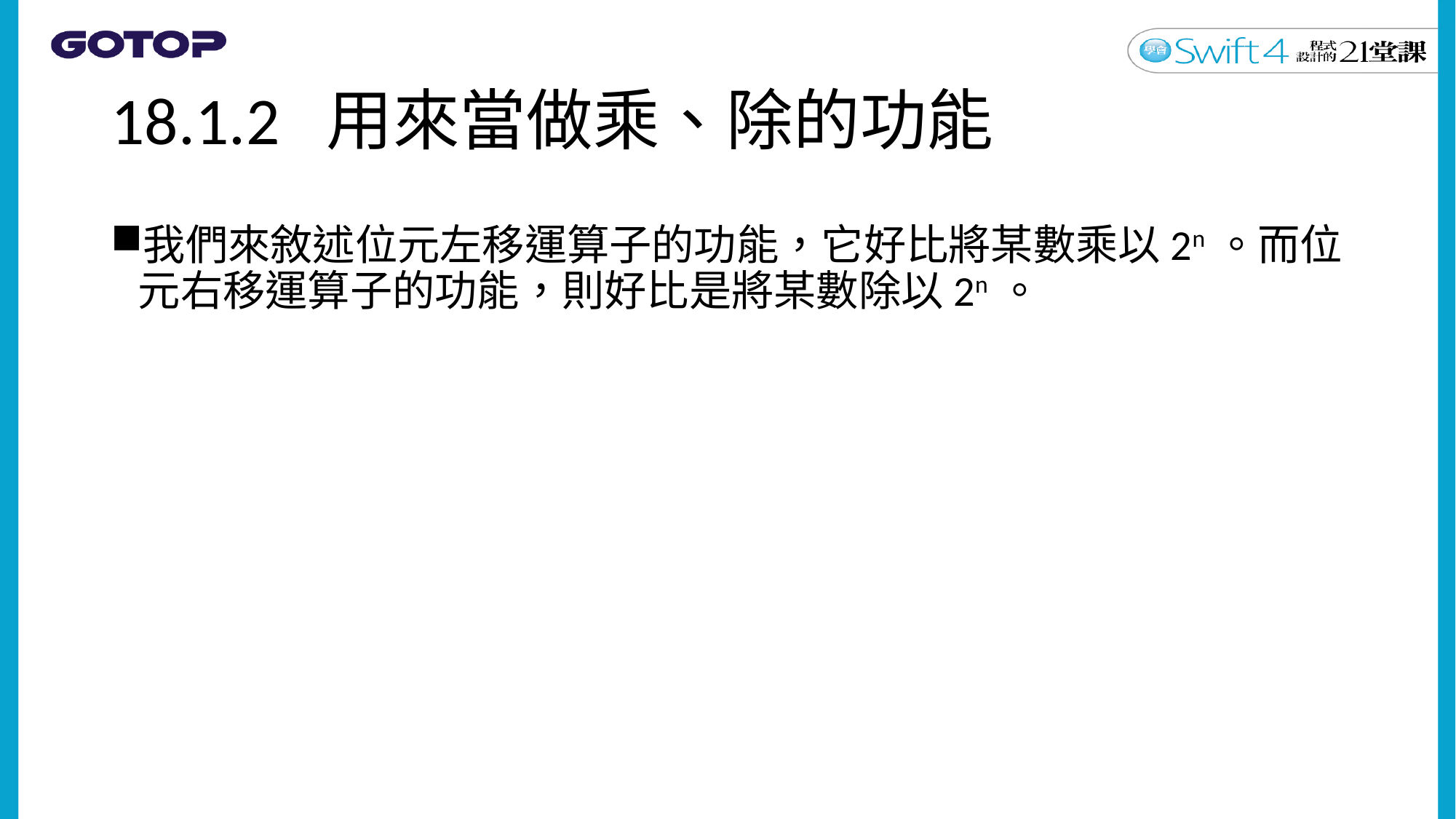

# 18.1.2  用來當做乘、除的功能
我們來敘述位元左移運算子的功能，它好比將某數乘以2n。而位元右移運算子的功能，則好比是將某數除以2n。